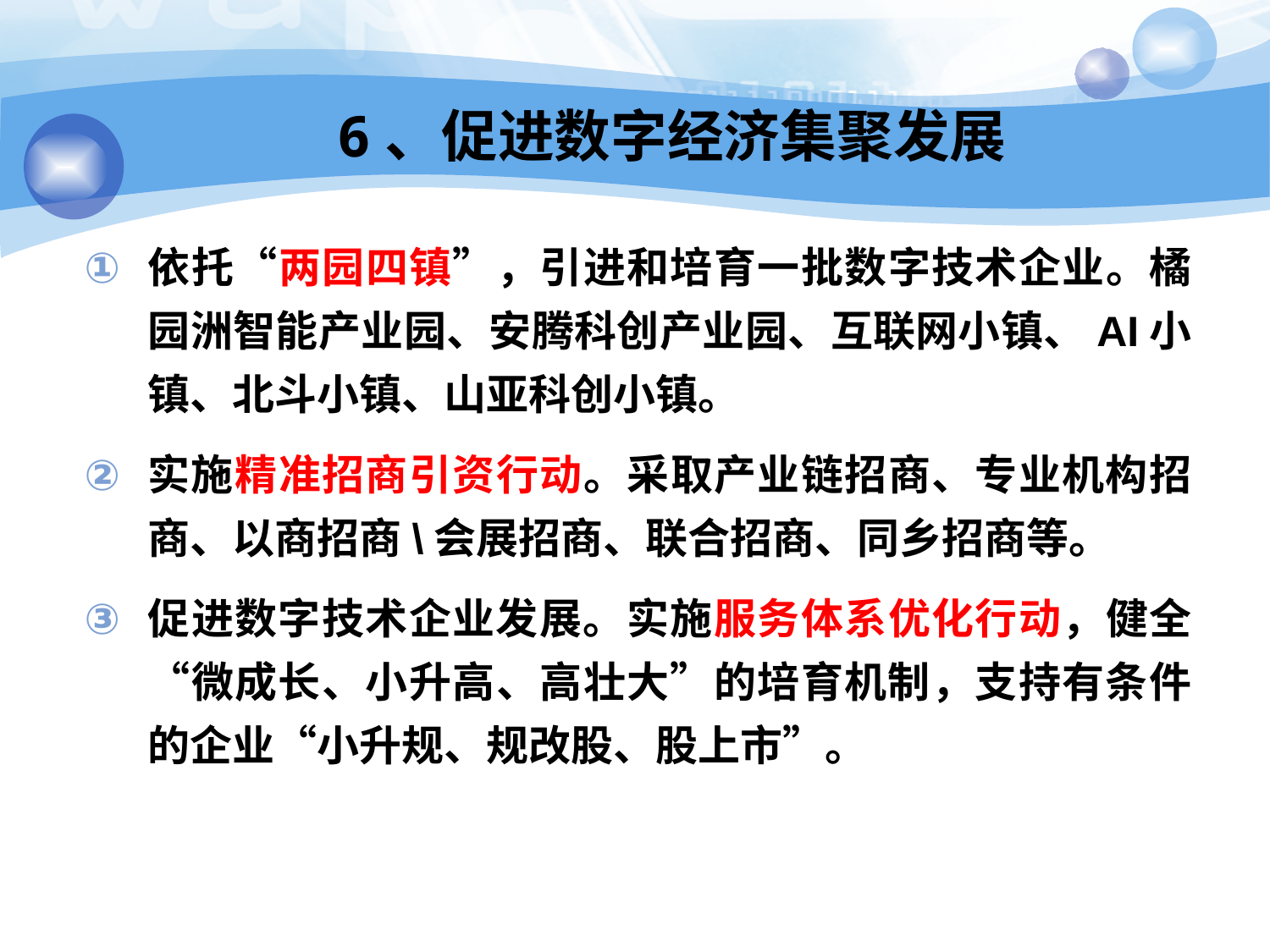

# 6、促进数字经济集聚发展
依托“两园四镇”，引进和培育一批数字技术企业。橘园洲智能产业园、安腾科创产业园、互联网小镇、AI小镇、北斗小镇、山亚科创小镇。
实施精准招商引资行动。采取产业链招商、专业机构招商、以商招商\会展招商、联合招商、同乡招商等。
促进数字技术企业发展。实施服务体系优化行动，健全“微成长、小升高、高壮大”的培育机制，支持有条件的企业“小升规、规改股、股上市”。